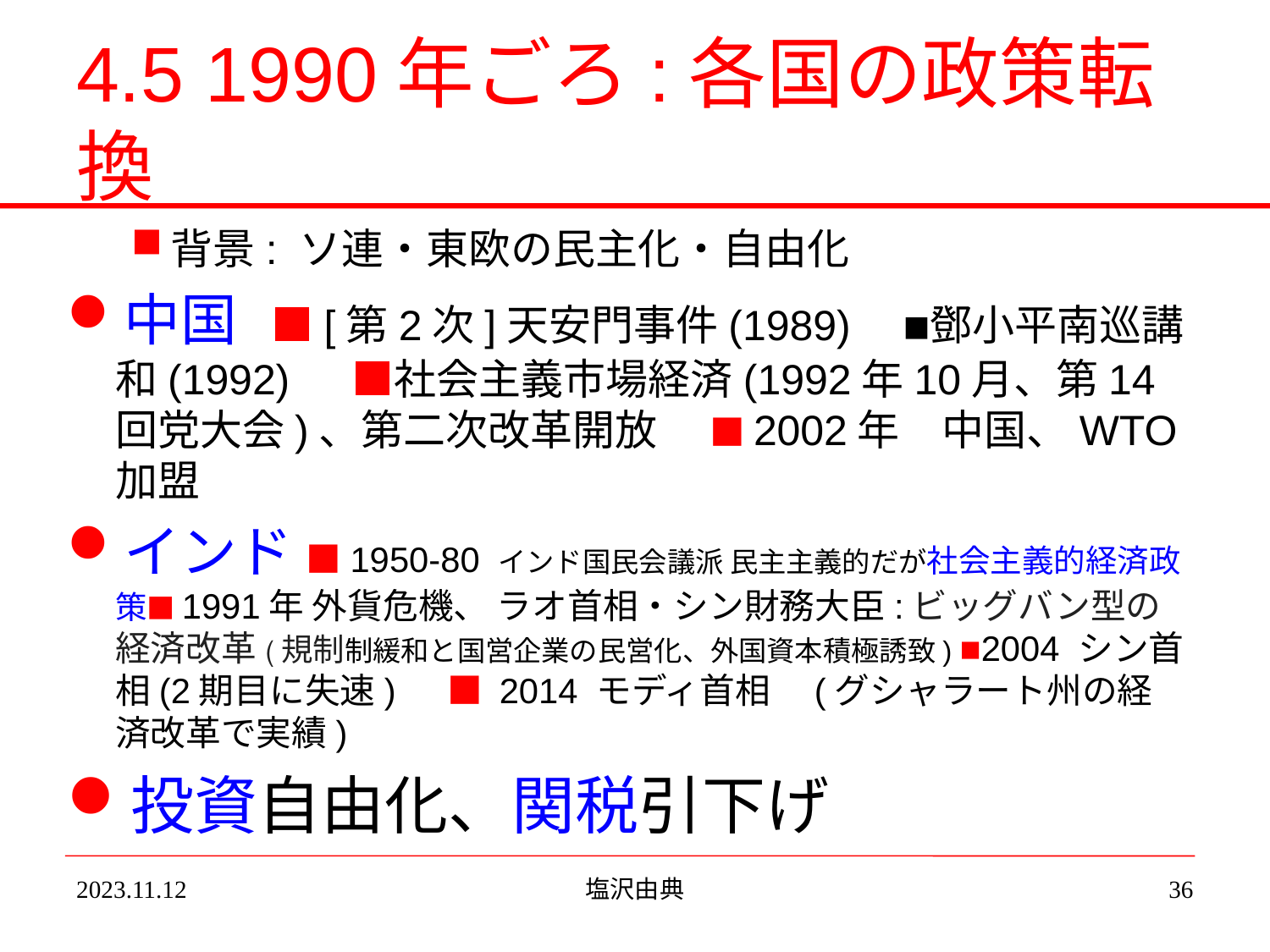

# 4.5 1990年ごろ:各国の政策転換
背景: ソ連・東欧の民主化・自由化
中国　 ■[第2次]天安門事件(1989)　◼︎鄧小平南巡講和(1992)　 ■社会主義市場経済(1992年10月、第14回党大会)、第二次改革開放　 ■2002年　中国、WTO加盟
インド ■1950-80 インド国民会議派 民主主義的だが社会主義的経済政策■1991年 外貨危機、 ラオ首相・シン財務大臣:ビッグバン型の経済改革(規制制緩和と国営企業の民営化、外国資本積極誘致) ■2004 シン首相(2期目に失速)　 ■ 2014 モディ首相　(グシャラート州の経済改革で実績)
投資自由化、関税引下げ

2023.11.12
塩沢由典
36